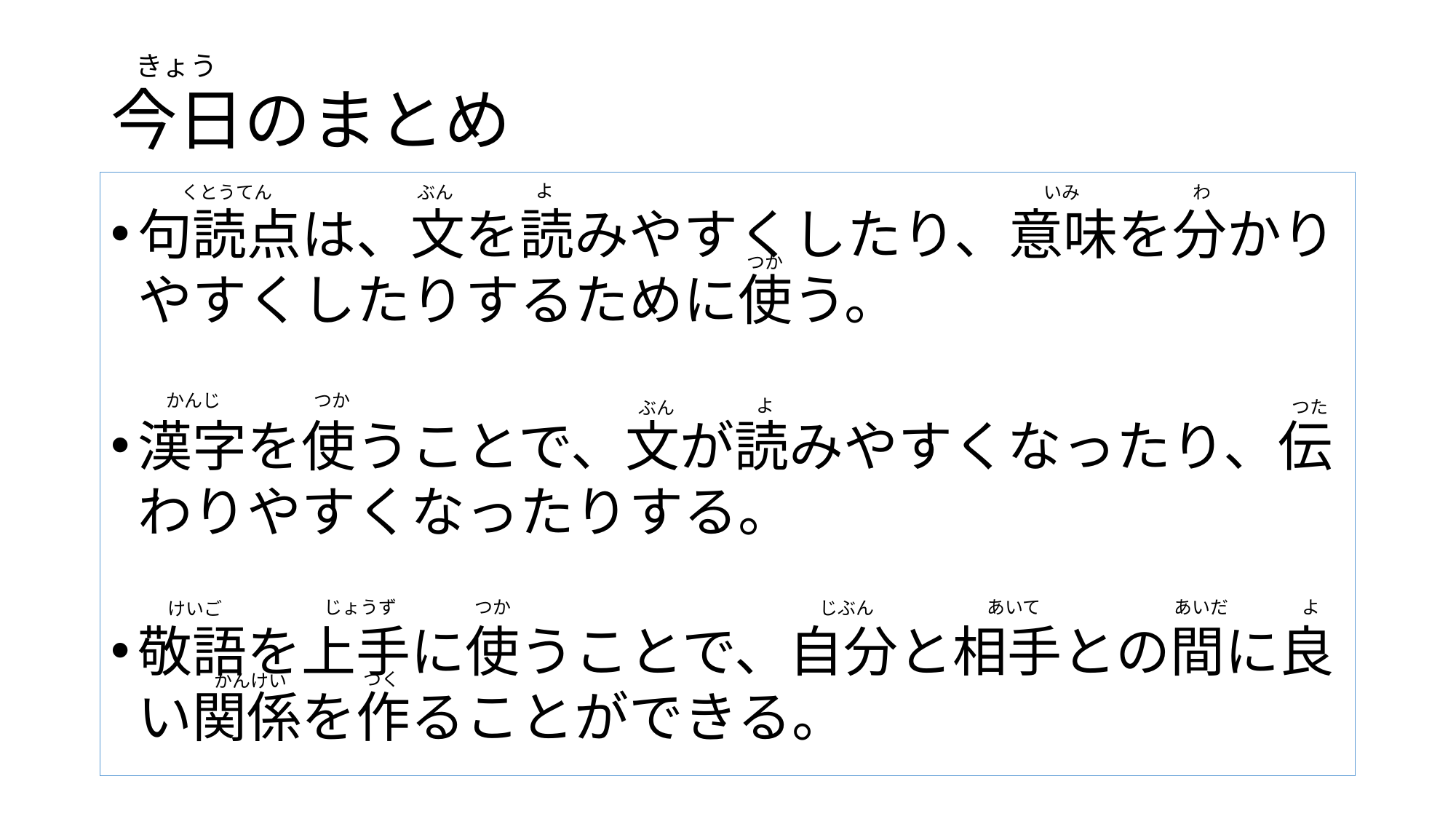

きょう
# 今日のまとめ
句読点は、文を読みやすくしたり、意味を分かりやすくしたりするために使う。

漢字を使うことで、文が読みやすくなったり、伝わりやすくなったりする。

敬語を上手に使うことで、自分と相手との間に良い関係を作ることができる。
よ
くとうてん
ぶん
いみ
わ
つか
かんじ
つか
よ
つた
ぶん
よ
あいだ
あいて
つか
じょうず
じぶん
けいご
つく
かんけい